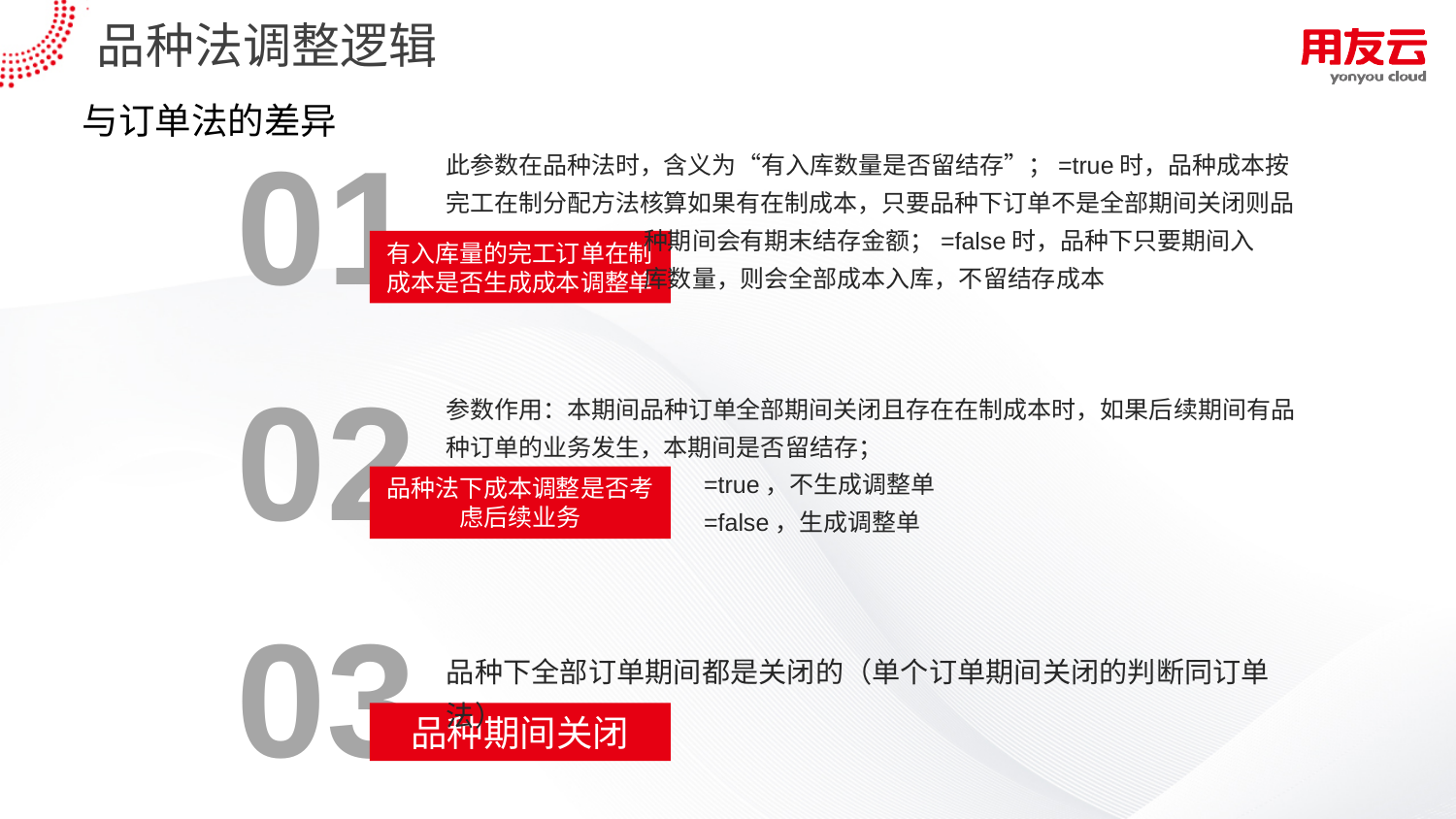

# 品种法调整逻辑
与订单法的差异
01
此参数在品种法时，含义为“有入库数量是否留结存”；=true时，品种成本按完工在制分配方法核算如果有在制成本，只要品种下订单不是全部期间关闭则品
                                    种期间会有期末结存金额；=false时，品种下只要期间入
                                    库数量，则会全部成本入库，不留结存成本
有入库量的完工订单在制成本是否生成成本调整单
02
参数作用：本期间品种订单全部期间关闭且存在在制成本时，如果后续期间有品种订单的业务发生，本期间是否留结存；
                                      =true，不生成调整单
                                      =false，生成调整单
品种法下成本调整是否考虑后续业务
03
品种下全部订单期间都是关闭的（单个订单期间关闭的判断同订单法）
品种期间关闭